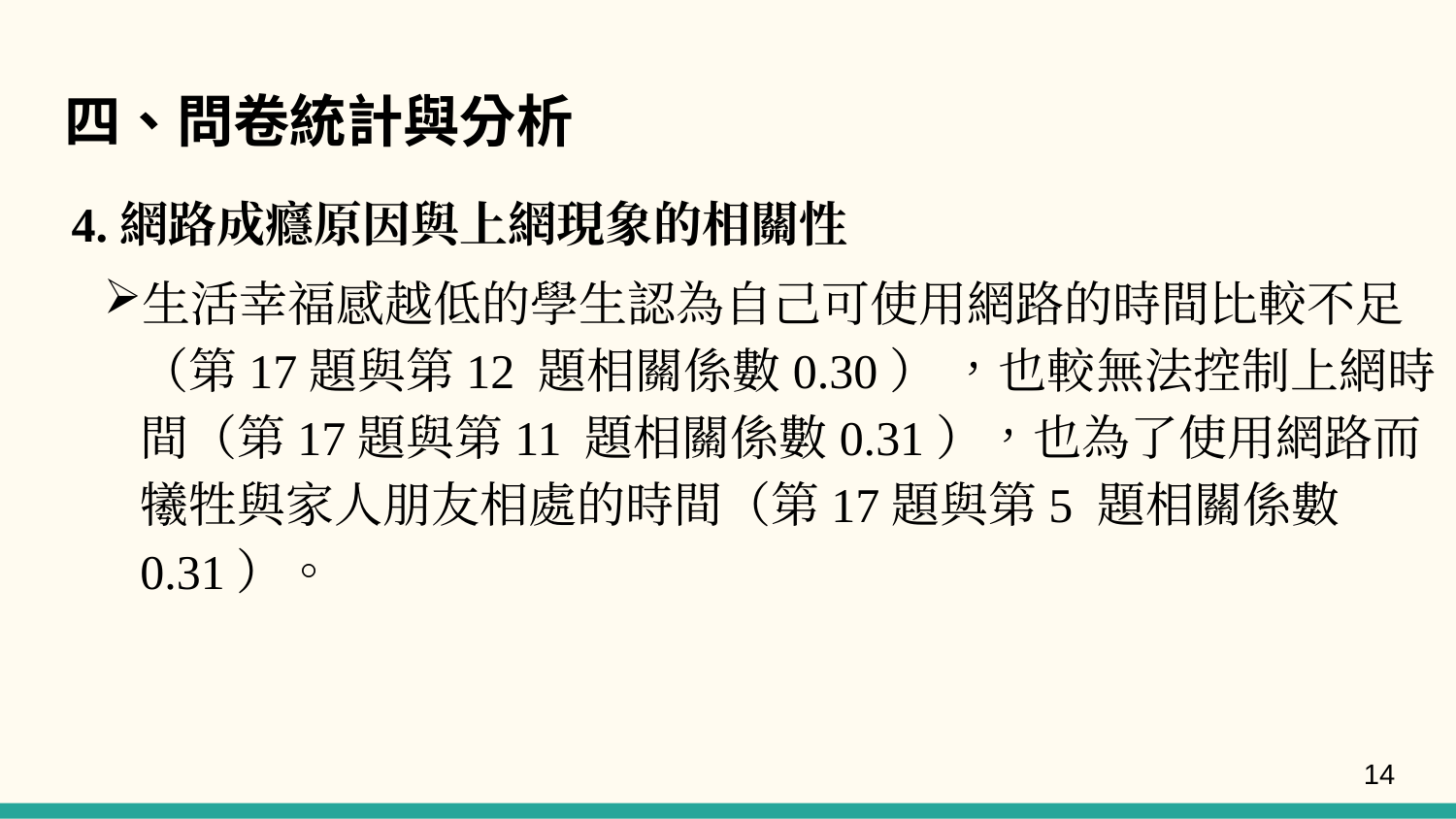

# 四、問卷統計與分析
4.網路成癮原因與上網現象的相關性
生活幸福感越低的學生認為自己可使用網路的時間比較不足（第17題與第12 題相關係數0.30） ，也較無法控制上網時間（第17題與第11 題相關係數0.31），也為了使用網路而犧牲與家人朋友相處的時間（第17題與第5 題相關係數0.31）。
14